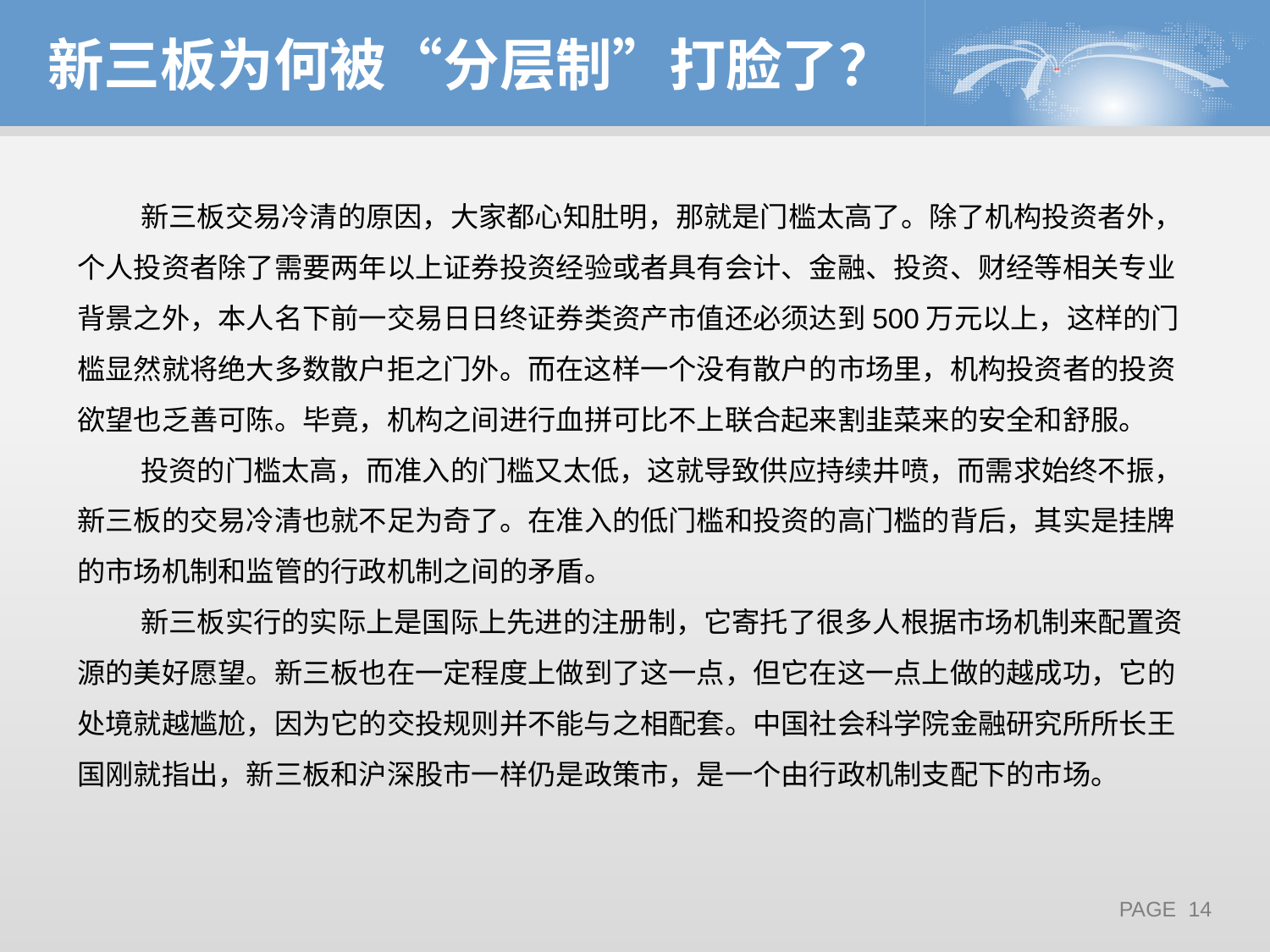

新三板为何被“分层制”打脸了？
新三板交易冷清的原因，大家都心知肚明，那就是门槛太高了。除了机构投资者外，个人投资者除了需要两年以上证券投资经验或者具有会计、金融、投资、财经等相关专业背景之外，本人名下前一交易日日终证券类资产市值还必须达到500万元以上，这样的门槛显然就将绝大多数散户拒之门外。而在这样一个没有散户的市场里，机构投资者的投资欲望也乏善可陈。毕竟，机构之间进行血拼可比不上联合起来割韭菜来的安全和舒服。
投资的门槛太高，而准入的门槛又太低，这就导致供应持续井喷，而需求始终不振，新三板的交易冷清也就不足为奇了。在准入的低门槛和投资的高门槛的背后，其实是挂牌的市场机制和监管的行政机制之间的矛盾。
新三板实行的实际上是国际上先进的注册制，它寄托了很多人根据市场机制来配置资源的美好愿望。新三板也在一定程度上做到了这一点，但它在这一点上做的越成功，它的处境就越尴尬，因为它的交投规则并不能与之相配套。中国社会科学院金融研究所所长王国刚就指出，新三板和沪深股市一样仍是政策市，是一个由行政机制支配下的市场。